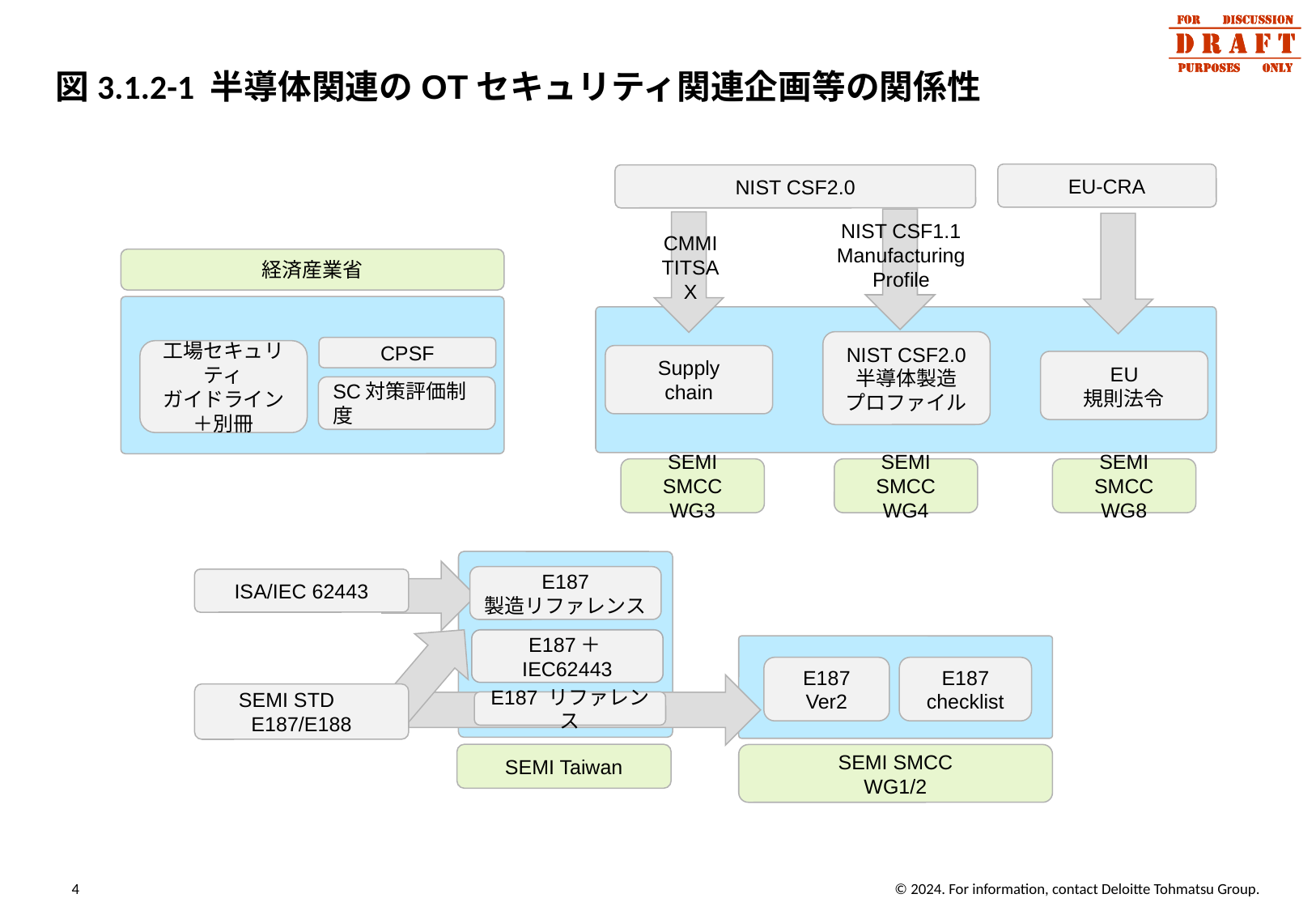

# 図3.1.2-1 半導体関連のOTセキュリティ関連企画等の関係性
EU-CRA
NIST CSF2.0

NIST CSF1.1 Manufacturing Profile

CMMI
TITSAX
経済産業省
CPSF
工場セキュリティ
ガイドライン
＋別冊
SC対策評価制度

NIST CSF2.0
半導体製造
プロファイル
Supply
chain
EU
規則法令
SEMI SMCC
WG3
SEMI SMCC
WG4
SEMI SMCC
WG8

E187
製造リファレンス
ISA/IEC 62443
E187＋IEC62443

E187
checklist
E187
Ver2

SEMI STD　E187/E188
E187 リファレンス
SEMI Taiwan
SEMI SMCC
WG1/2
4